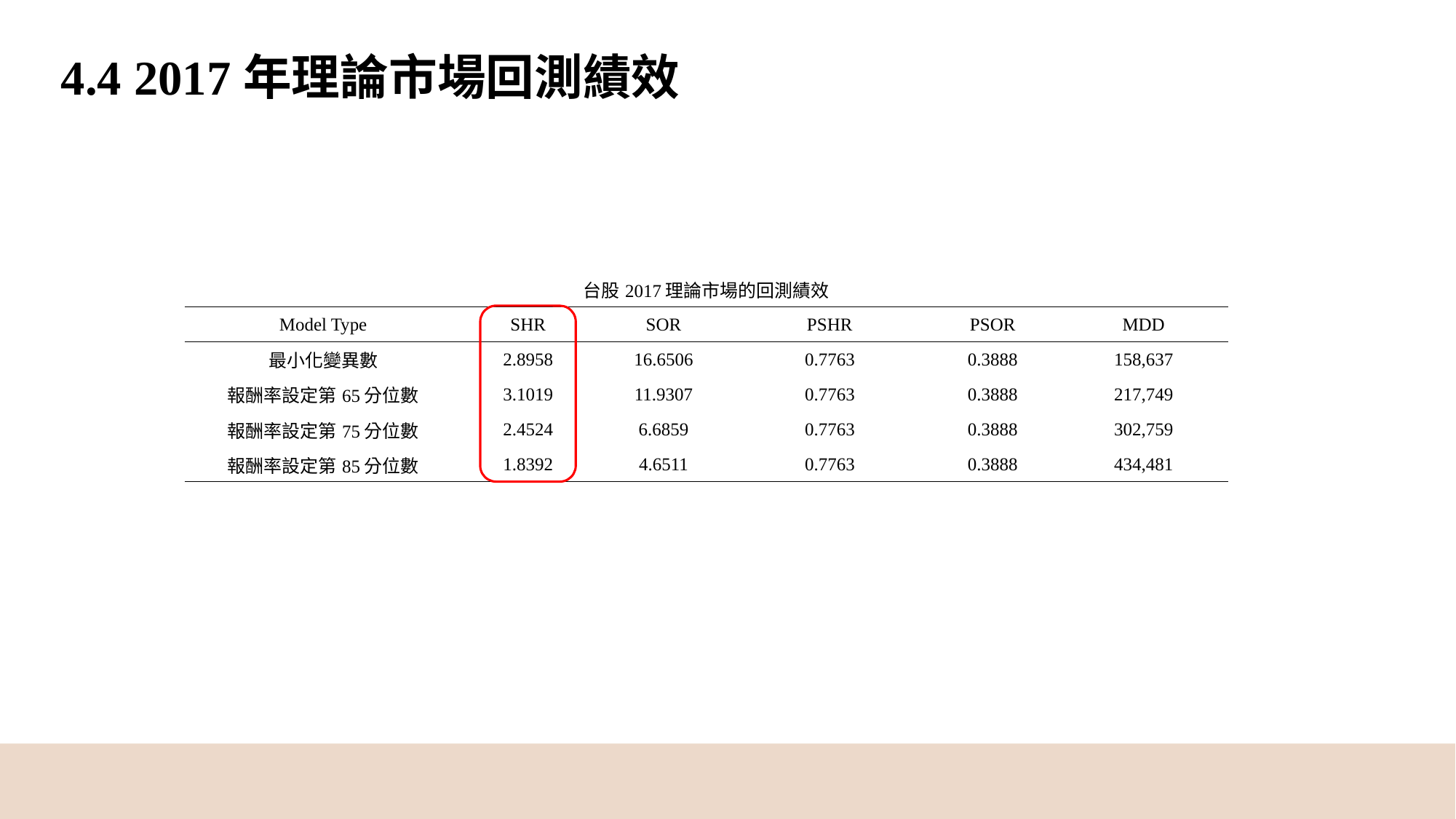

4.4 2017年理論市場回測績效
| 台股2017理論市場的回測績效 |  |  |  |  |  |
| --- | --- | --- | --- | --- | --- |
| Model Type | SHR | SOR | PSHR | PSOR | MDD |
| 最小化變異數 | 2.8958 | 16.6506 | 0.7763 | 0.3888 | 158,637 |
| 報酬率設定第65分位數 | 3.1019 | 11.9307 | 0.7763 | 0.3888 | 217,749 |
| 報酬率設定第75分位數 | 2.4524 | 6.6859 | 0.7763 | 0.3888 | 302,759 |
| 報酬率設定第85分位數 | 1.8392 | 4.6511 | 0.7763 | 0.3888 | 434,481 |